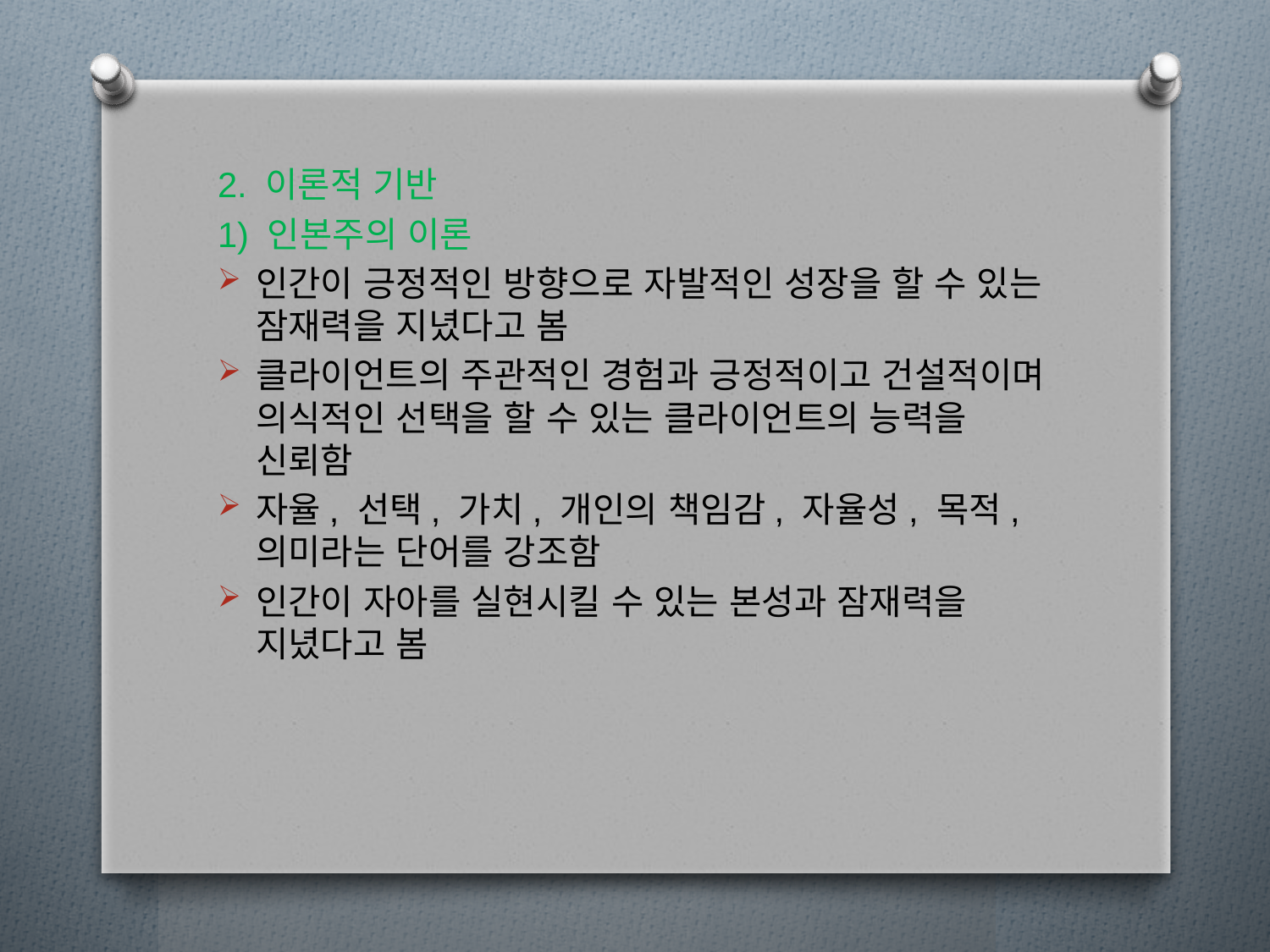

2. 이론적 기반
1) 인본주의 이론
인간이 긍정적인 방향으로 자발적인 성장을 할 수 있는 잠재력을 지녔다고 봄
클라이언트의 주관적인 경험과 긍정적이고 건설적이며 의식적인 선택을 할 수 있는 클라이언트의 능력을 신뢰함
자율, 선택, 가치, 개인의 책임감, 자율성, 목적, 의미라는 단어를 강조함
인간이 자아를 실현시킬 수 있는 본성과 잠재력을 지녔다고 봄